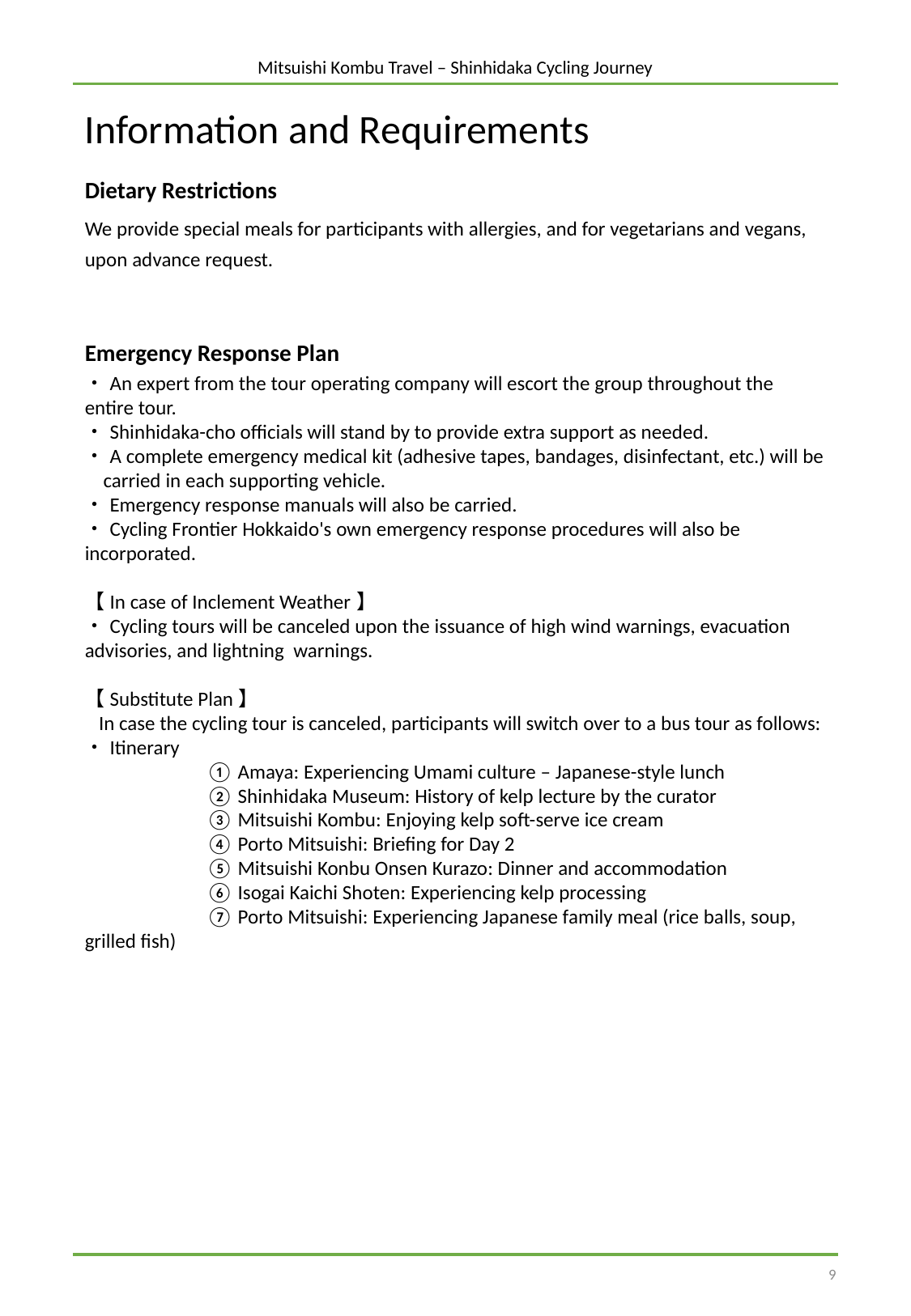

Mitsuishi Kombu Travel – Shinhidaka Cycling Journey
Information and Requirements
Dietary Restrictions
We provide special meals for participants with allergies, and for vegetarians and vegans, upon advance request.
食事に関する情報、アレルギー、ベジタリアンへの対応など
Emergency Response Plan
・An expert from the tour operating company will escort the group throughout the entire tour.
・Shinhidaka-cho officials will stand by to provide extra support as needed.
・A complete emergency medical kit (adhesive tapes, bandages, disinfectant, etc.) will be
    carried in each supporting vehicle.
・Emergency response manuals will also be carried.
・Cycling Frontier Hokkaido's own emergency response procedures will also be incorporated.

【In case of Inclement Weather】
・Cycling tours will be canceled upon the issuance of high wind warnings, evacuation advisories, and lightning  warnings.

【Substitute Plan】
   In case the cycling tour is canceled, participants will switch over to a bus tour as follows:
・Itinerary
	① Amaya: Experiencing Umami culture – Japanese-style lunch
	② Shinhidaka Museum: History of kelp lecture by the curator
	③ Mitsuishi Kombu: Enjoying kelp soft-serve ice cream
	④ Porto Mitsuishi: Briefing for Day 2
	⑤ Mitsuishi Konbu Onsen Kurazo: Dinner and accommodation
	⑥ Isogai Kaichi Shoten: Experiencing kelp processing
	⑦ Porto Mitsuishi: Experiencing Japanese family meal (rice balls, soup, grilled fish)

緊急事態への対応など
社の体制、緊急対応計画書の有無、実践経験等を記載